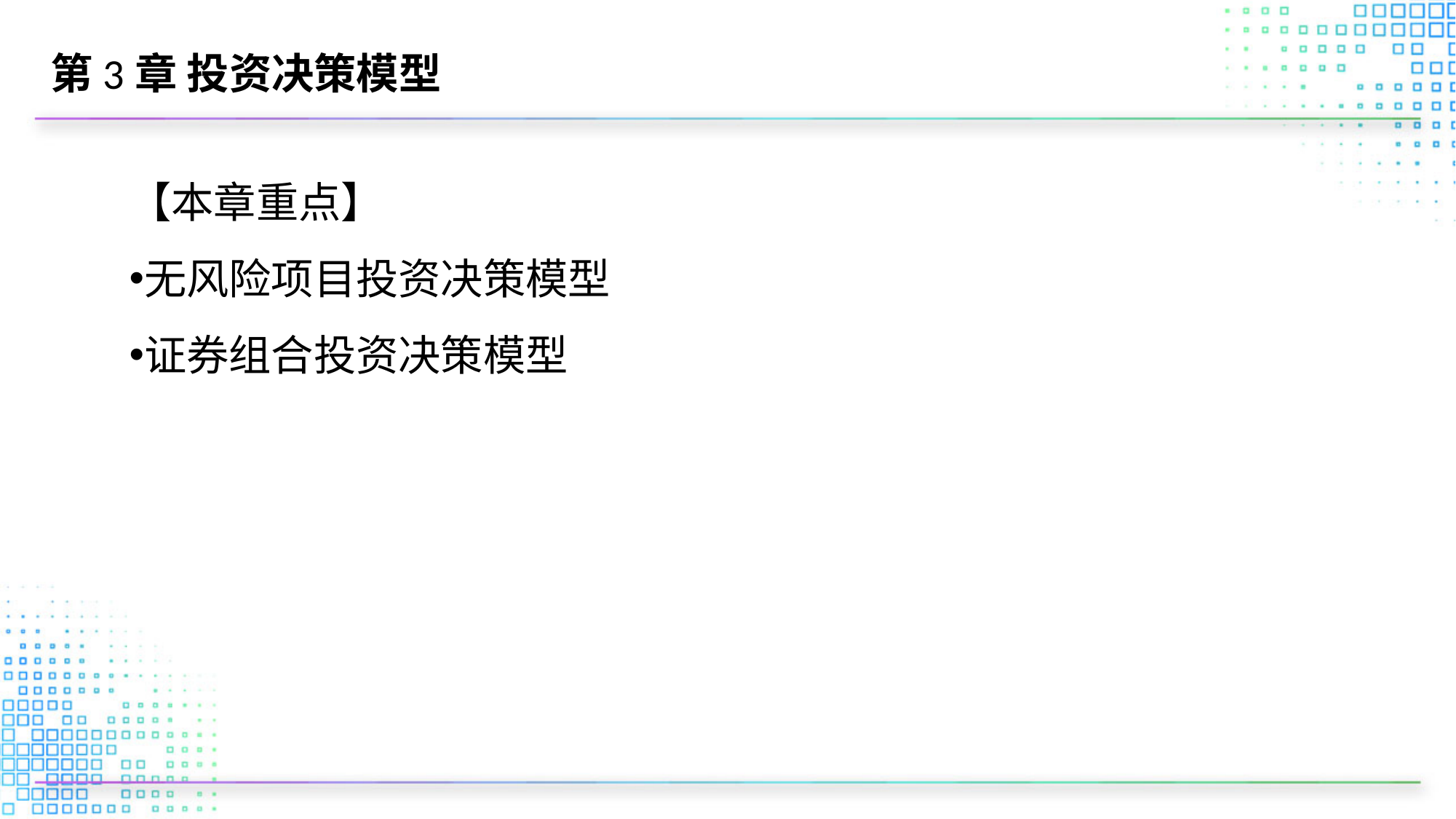

# 第3章 投资决策模型
【本章重点】
无风险项目投资决策模型
证券组合投资决策模型